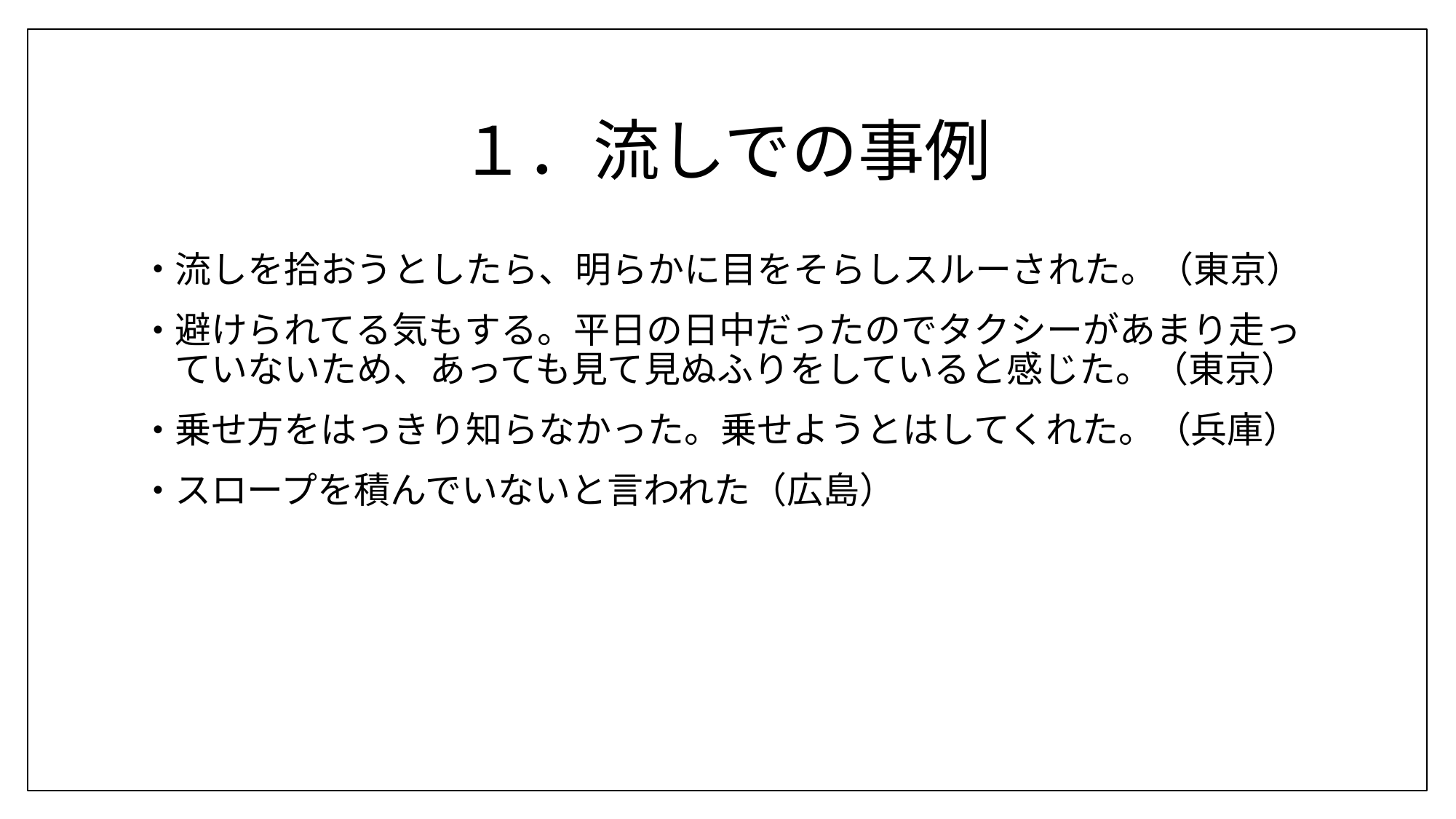

# １．流しでの事例
流しを拾おうとしたら、明らかに目をそらしスルーされた。（東京）
避けられてる気もする。平日の日中だったのでタクシーがあまり走っていないため、あっても見て見ぬふりをしていると感じた。（東京）
乗せ方をはっきり知らなかった。乗せようとはしてくれた。（兵庫）
スロープを積んでいないと言われた（広島）